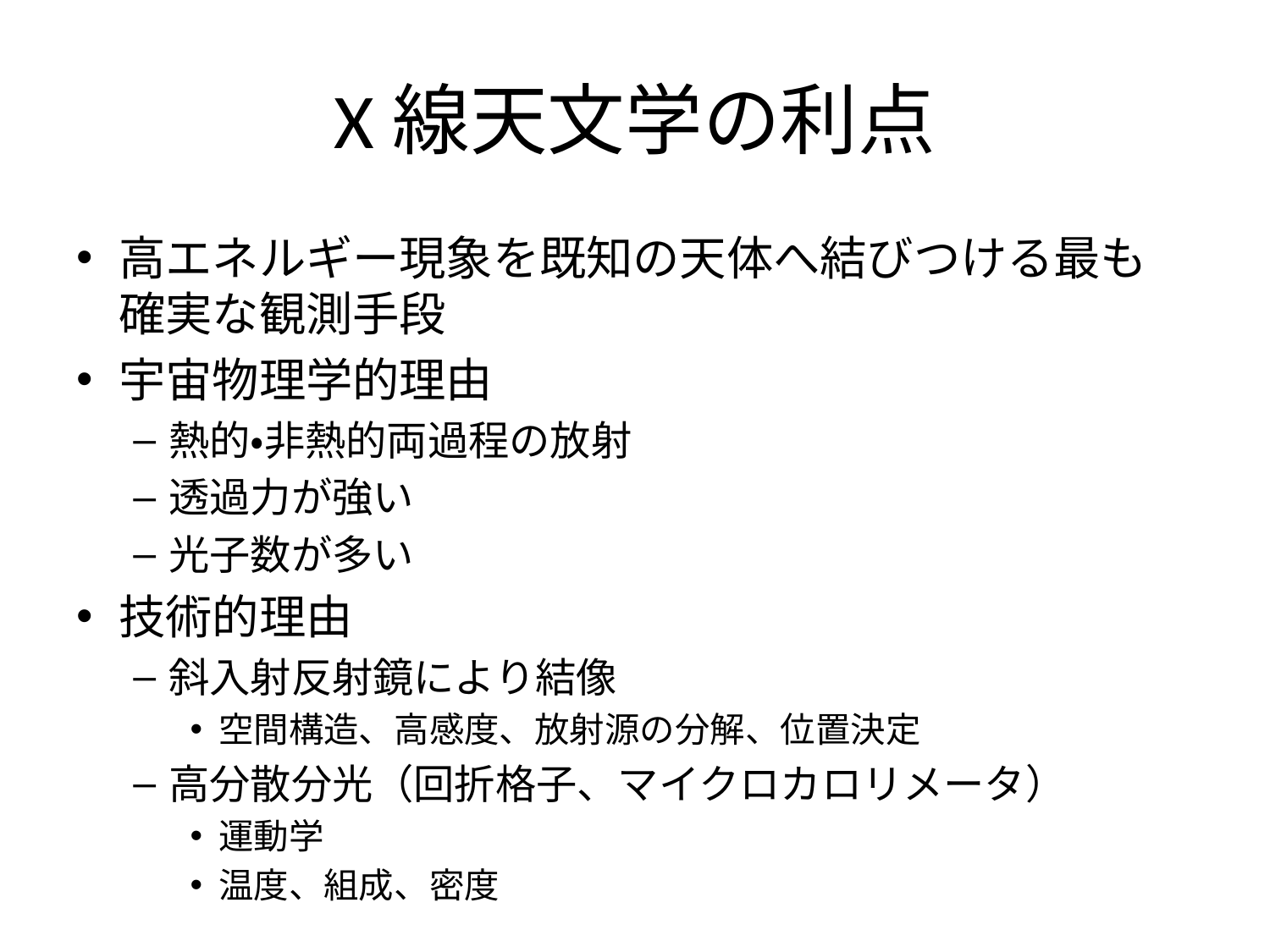

# X線天文学の利点
高エネルギー現象を既知の天体へ結びつける最も確実な観測手段
宇宙物理学的理由
熱的・非熱的両過程の放射
透過力が強い
光子数が多い
技術的理由
斜入射反射鏡により結像
空間構造、高感度、放射源の分解、位置決定
高分散分光（回折格子、マイクロカロリメータ）
運動学
温度、組成、密度